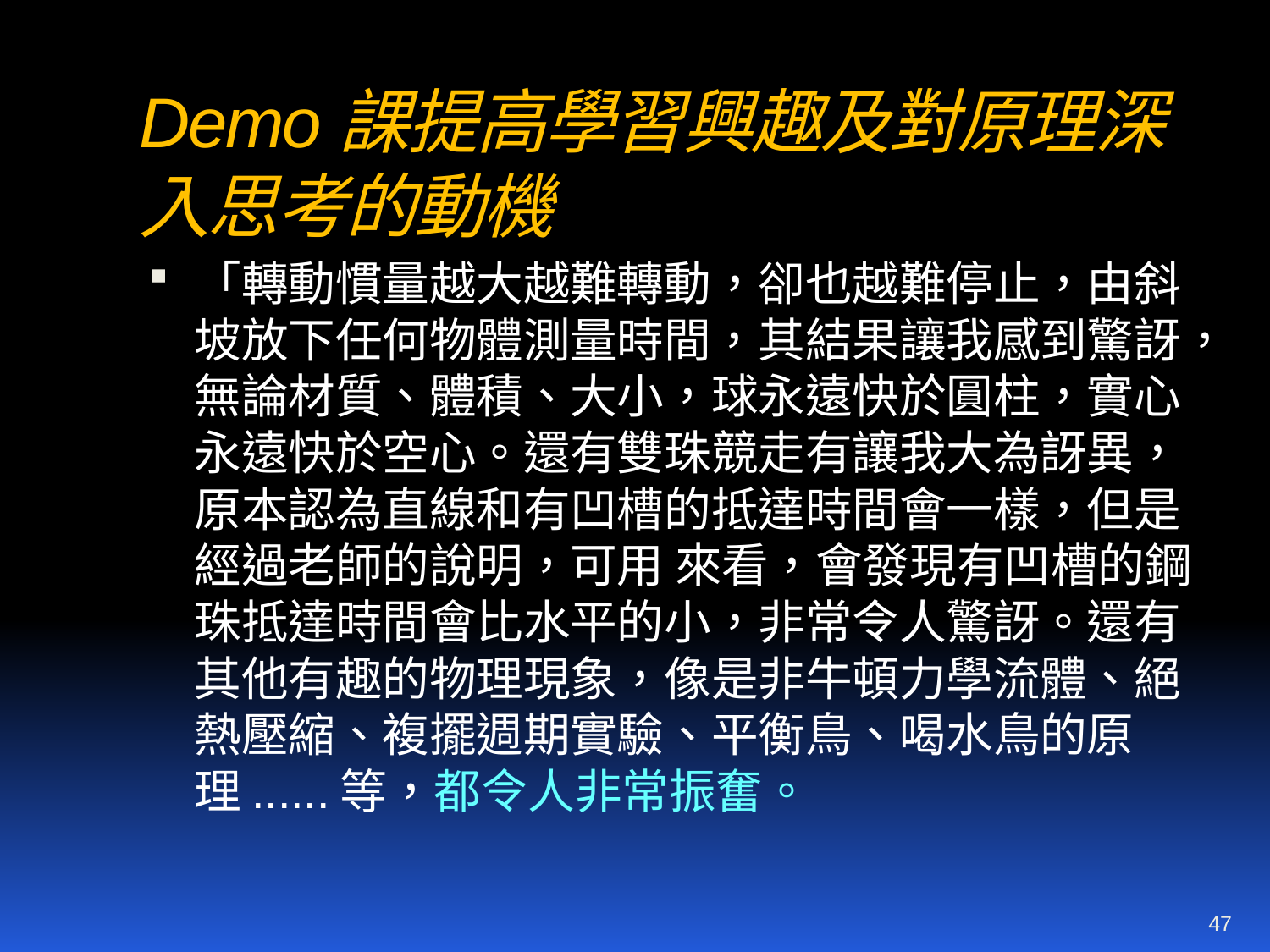

# Demo課提高學習興趣及對原理深入思考的動機
「轉動慣量越大越難轉動，卻也越難停止，由斜坡放下任何物體測量時間，其結果讓我感到驚訝，無論材質、體積、大小，球永遠快於圓柱，實心永遠快於空心。還有雙珠競走有讓我大為訝異，原本認為直線和有凹槽的抵達時間會一樣，但是經過老師的說明，可用 來看，會發現有凹槽的鋼珠抵達時間會比水平的小，非常令人驚訝。還有其他有趣的物理現象，像是非牛頓力學流體、絕熱壓縮、複擺週期實驗、平衡鳥、喝水鳥的原理......等，都令人非常振奮。

47